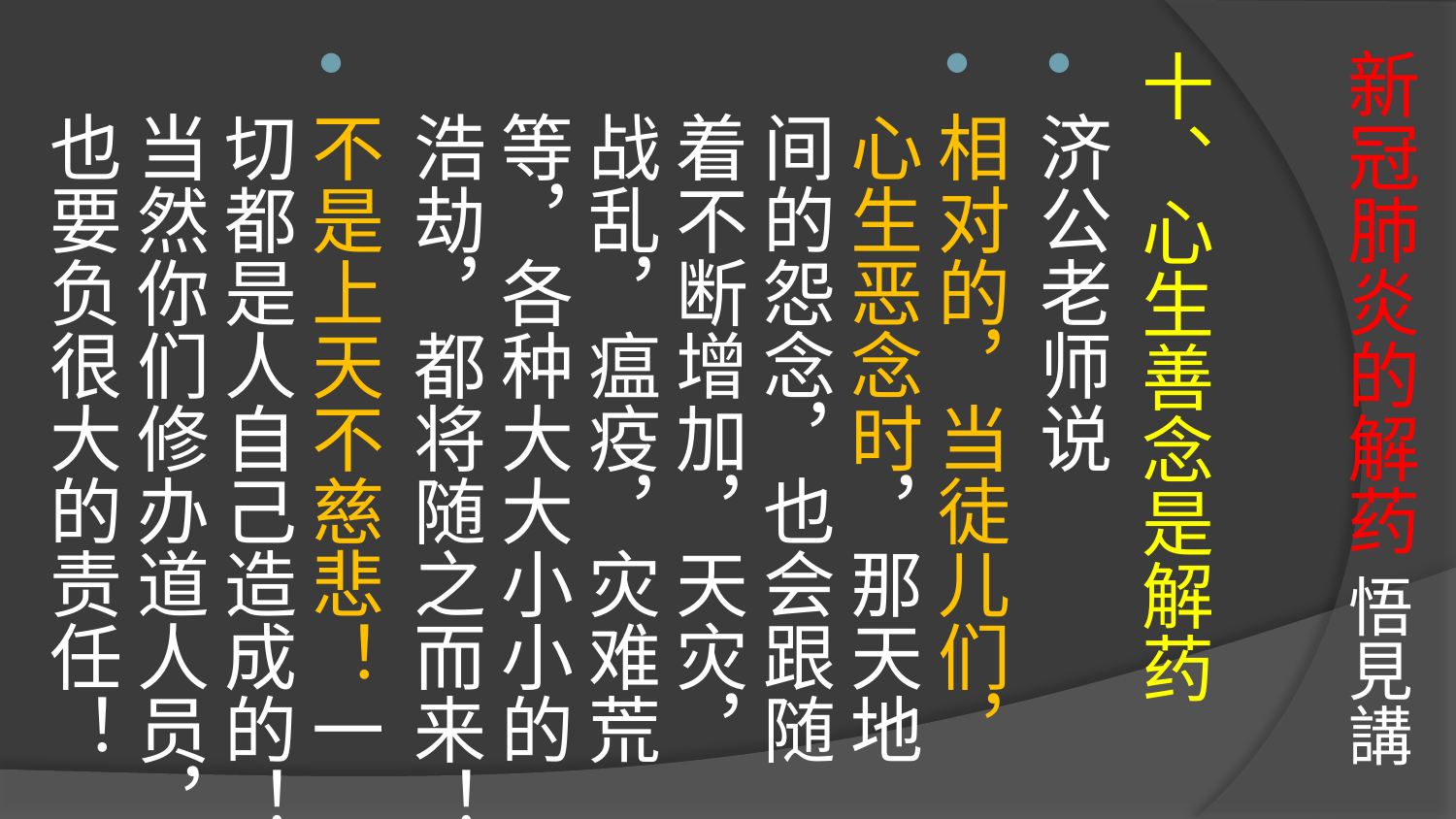

# 新冠肺炎的解药 悟見講
十、心生善念是解药
济公老师说
相对的，当徒儿们，心生恶念时，那天地间的怨念，也会跟随着不断增加，天灾，战乱，瘟疫，灾难荒等，各种大大小小的浩劫，都将随之而来！
不是上天不慈悲！一切都是人自己造成的！当然你们修办道人员，也要负很大的责任！